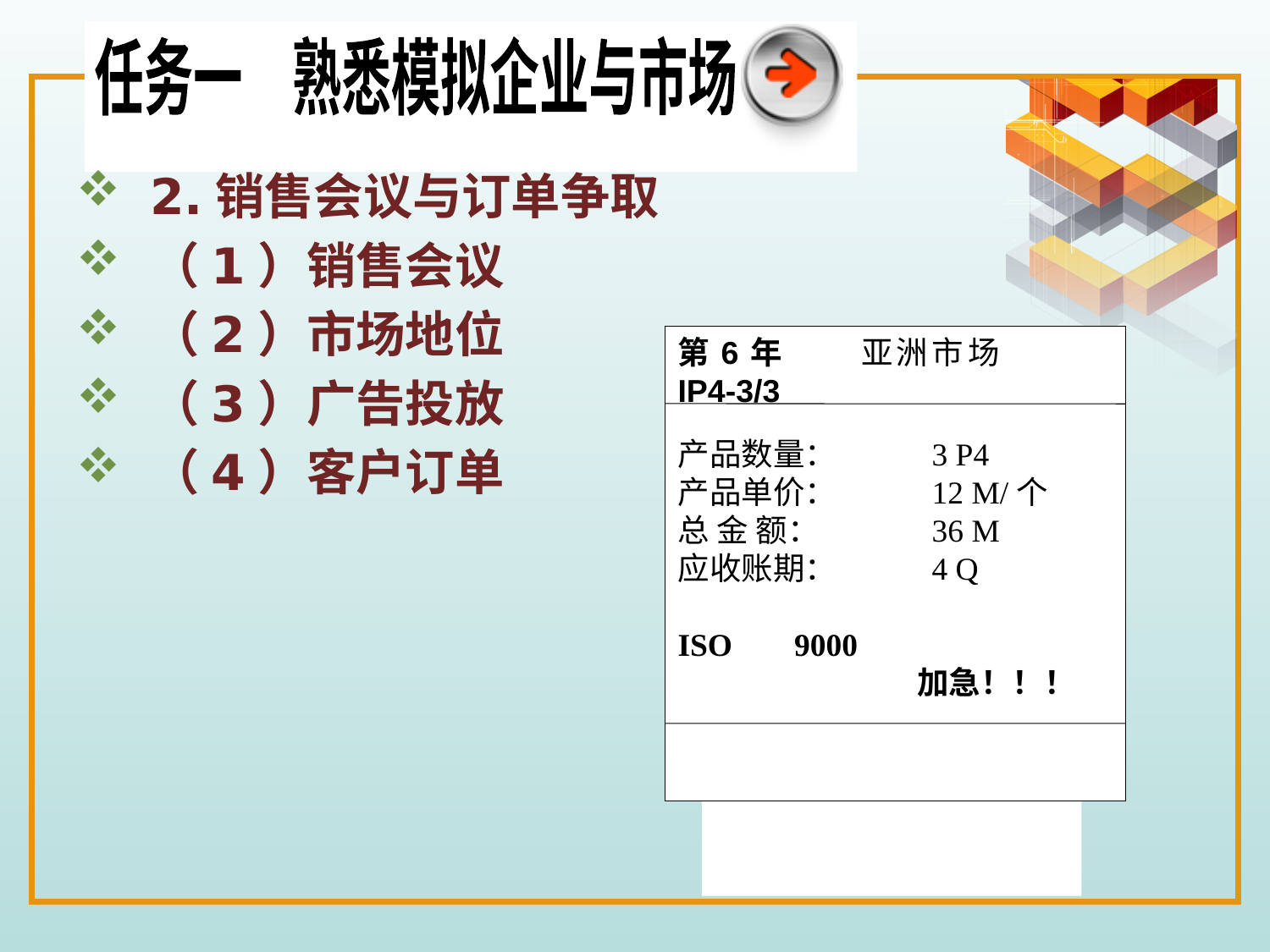

任务一　熟悉模拟企业与市场
2.销售会议与订单争取
（1）销售会议
（2）市场地位
（3）广告投放
（4）客户订单
第6年  	   亚洲市场 	IP4-3/3
产品数量：	3 P4
产品单价：	12 M/个
总 金 额：	36 M
应收账期：	4 Q

ISO 9000				             加急！！！